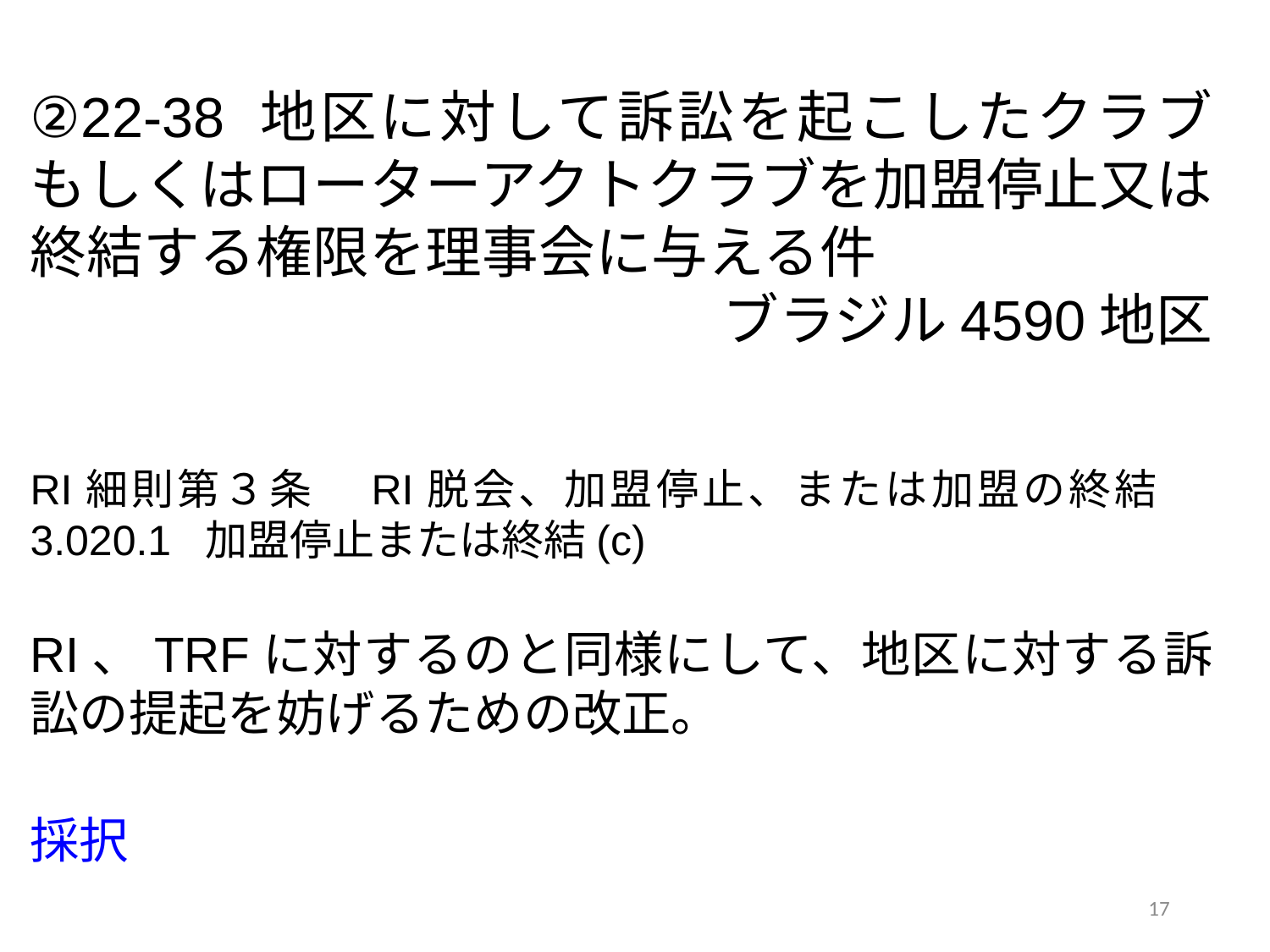

②22-38 地区に対して訴訟を起こしたクラブもしくはローターアクトクラブを加盟停止又は終結する権限を理事会に与える件
ブラジル4590地区

RI細則第３条　RI脱会、加盟停止、または加盟の終結　3.020.1  加盟停止または終結(c)

RI、TRFに対するのと同様にして、地区に対する訴訟の提起を妨げるための改正。

採択

17